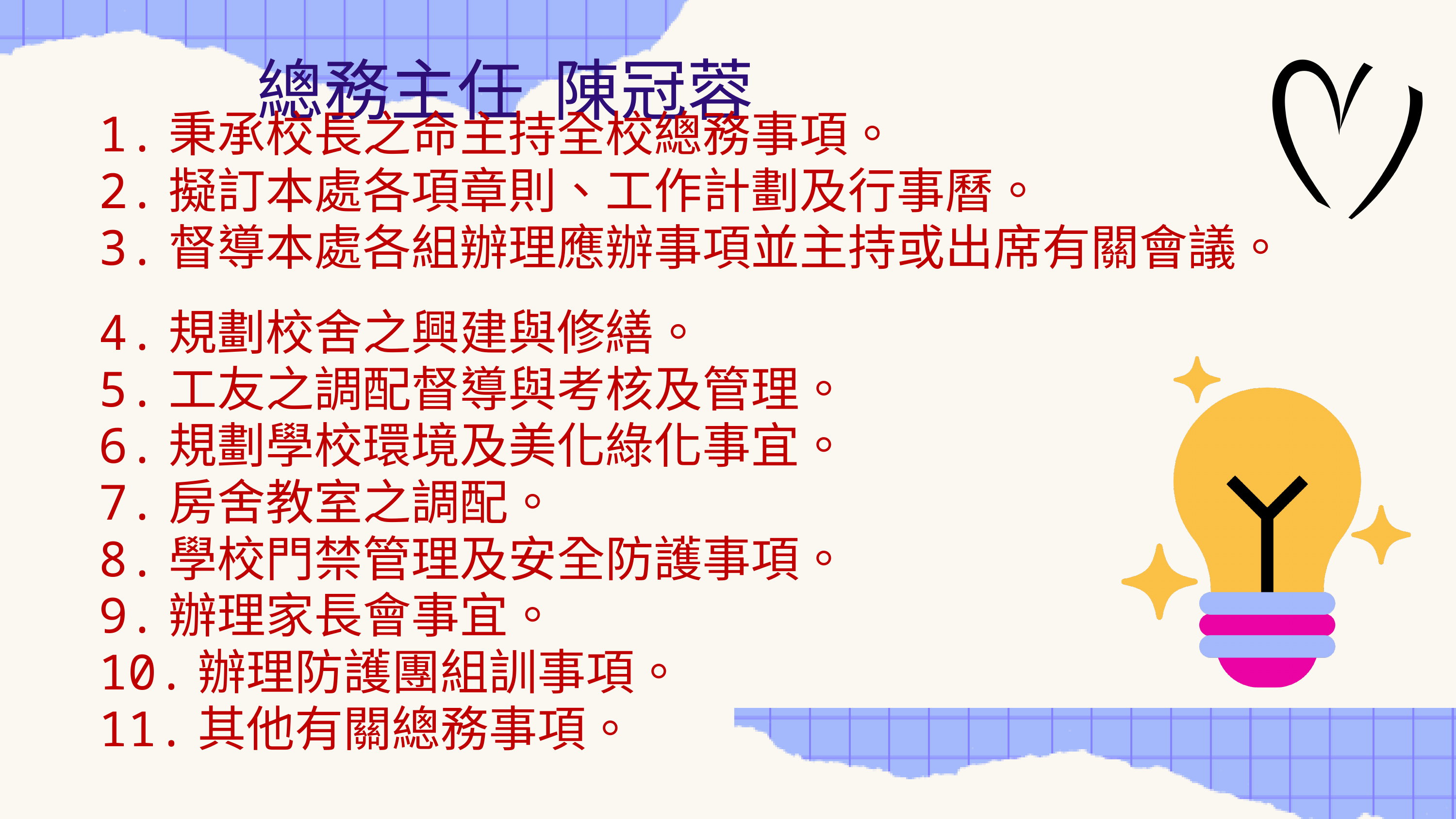

總務主任  陳冠蓉

1.秉承校長之命主持全校總務事項。
 
2.擬訂本處各項章則、工作計劃及行事曆。
 
3.督導本處各組辦理應辦事項並主持或出席有關會議。
 
4.規劃校舍之興建與修繕。
 
5.工友之調配督導與考核及管理。
 
6.規劃學校環境及美化綠化事宜。
 
7.房舍教室之調配。
 
8.學校門禁管理及安全防護事項。
 
9.辦理家長會事宜。
 
10.辦理防護團組訓事項。
 
11.其他有關總務事項。